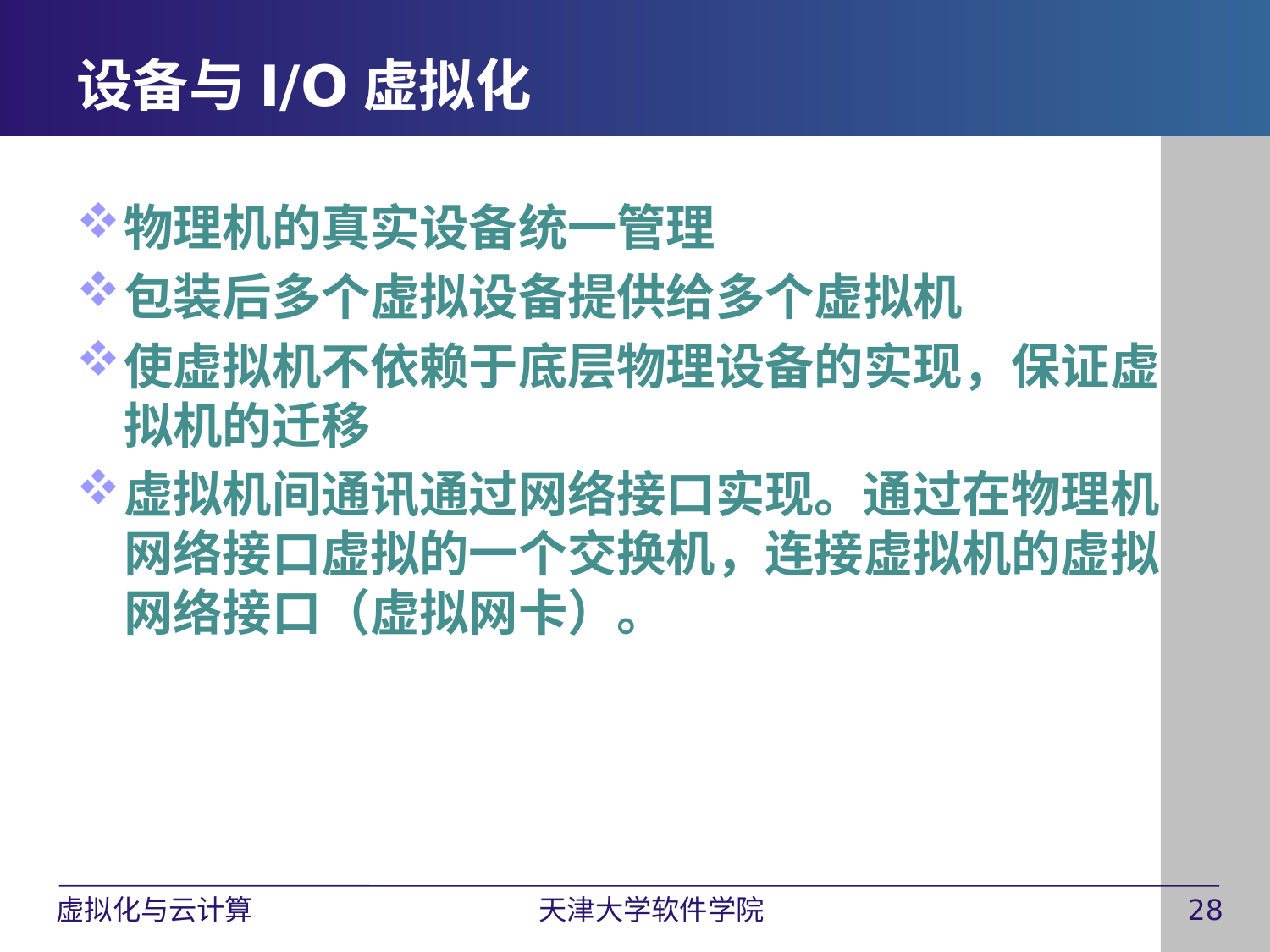

# 设备与I/O虚拟化
物理机的真实设备统一管理
包装后多个虚拟设备提供给多个虚拟机
使虚拟机不依赖于底层物理设备的实现，保证虚拟机的迁移
虚拟机间通讯通过网络接口实现。通过在物理机网络接口虚拟的一个交换机，连接虚拟机的虚拟网络接口（虚拟网卡）。